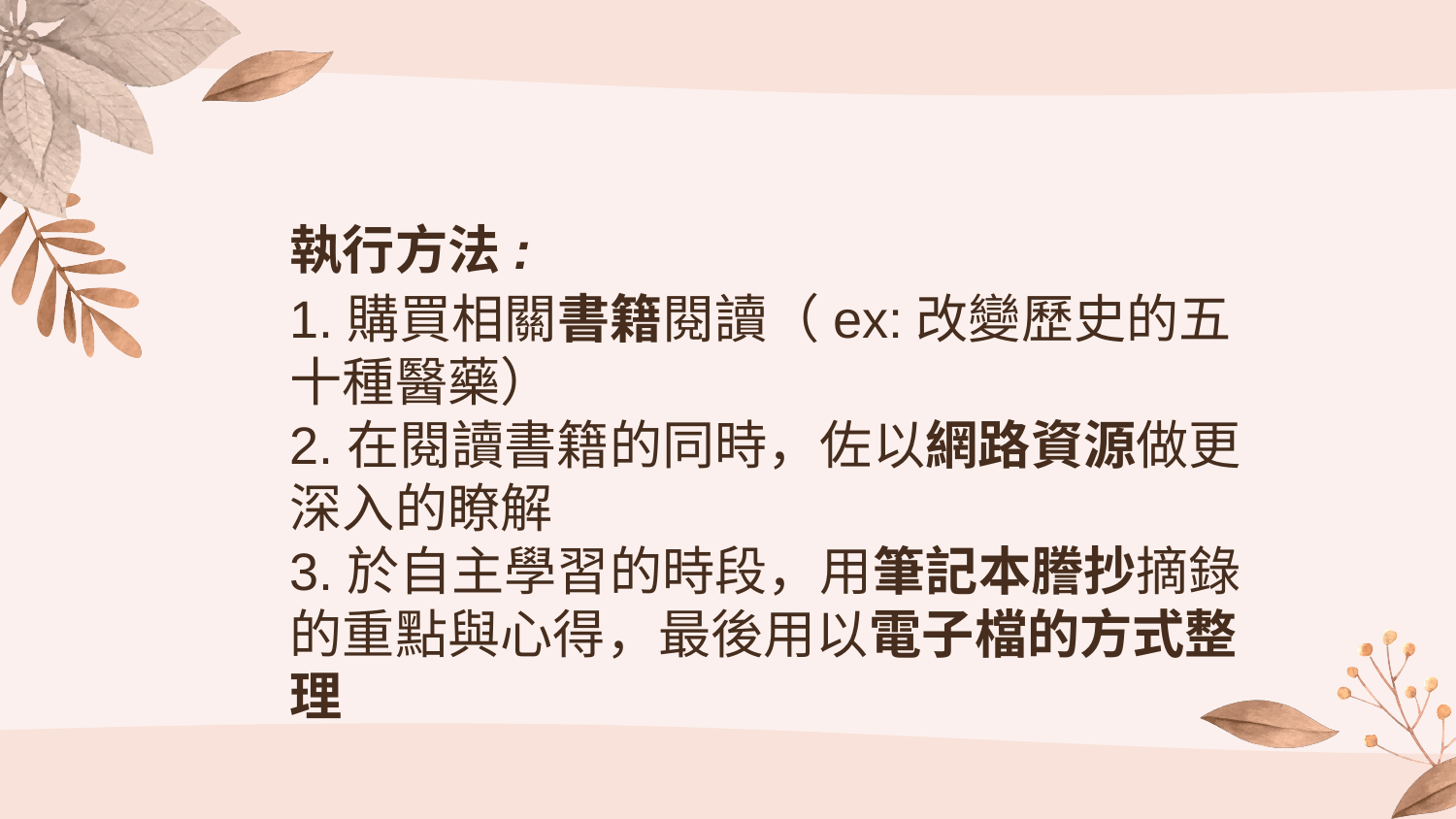

#
執行方法:
1.購買相關書籍閱讀（ex:改變歷史的五十種醫藥）
2.在閱讀書籍的同時，佐以網路資源做更深入的瞭解
3.於自主學習的時段，用筆記本謄抄摘錄的重點與心得，最後用以電子檔的方式整理